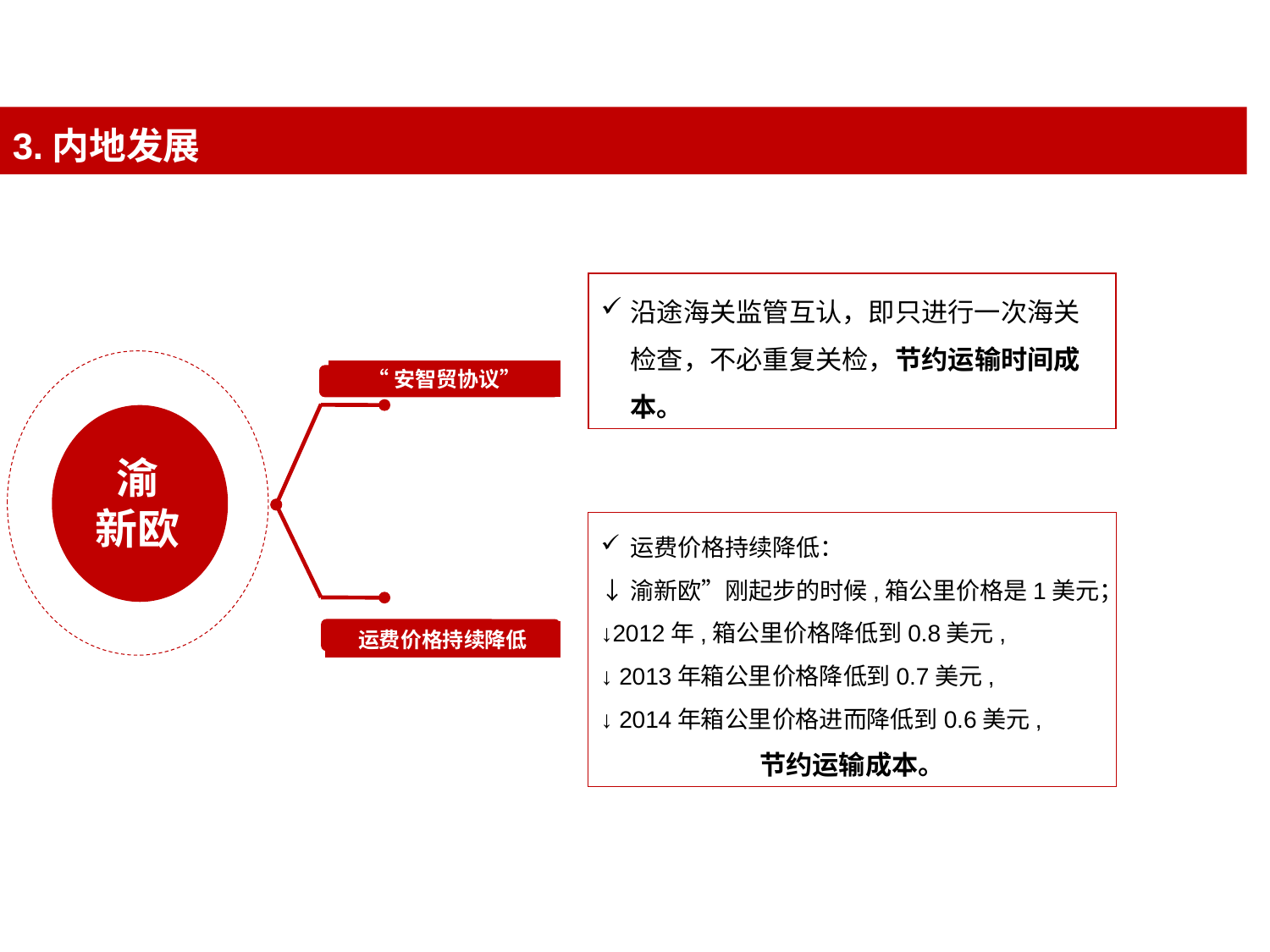

3.内地发展
沿途海关监管互认，即只进行一次海关检查，不必重复关检，节约运输时间成本。

渝
新欧
“安智贸协议”

运费价格持续降低：
↓渝新欧”刚起步的时候,箱公里价格是1美元；
↓2012年,箱公里价格降低到0.8美元,
↓ 2013年箱公里价格降低到0.7美元,
↓ 2014年箱公里价格进而降低到0.6美元,
节约运输成本。

运费价格持续降低